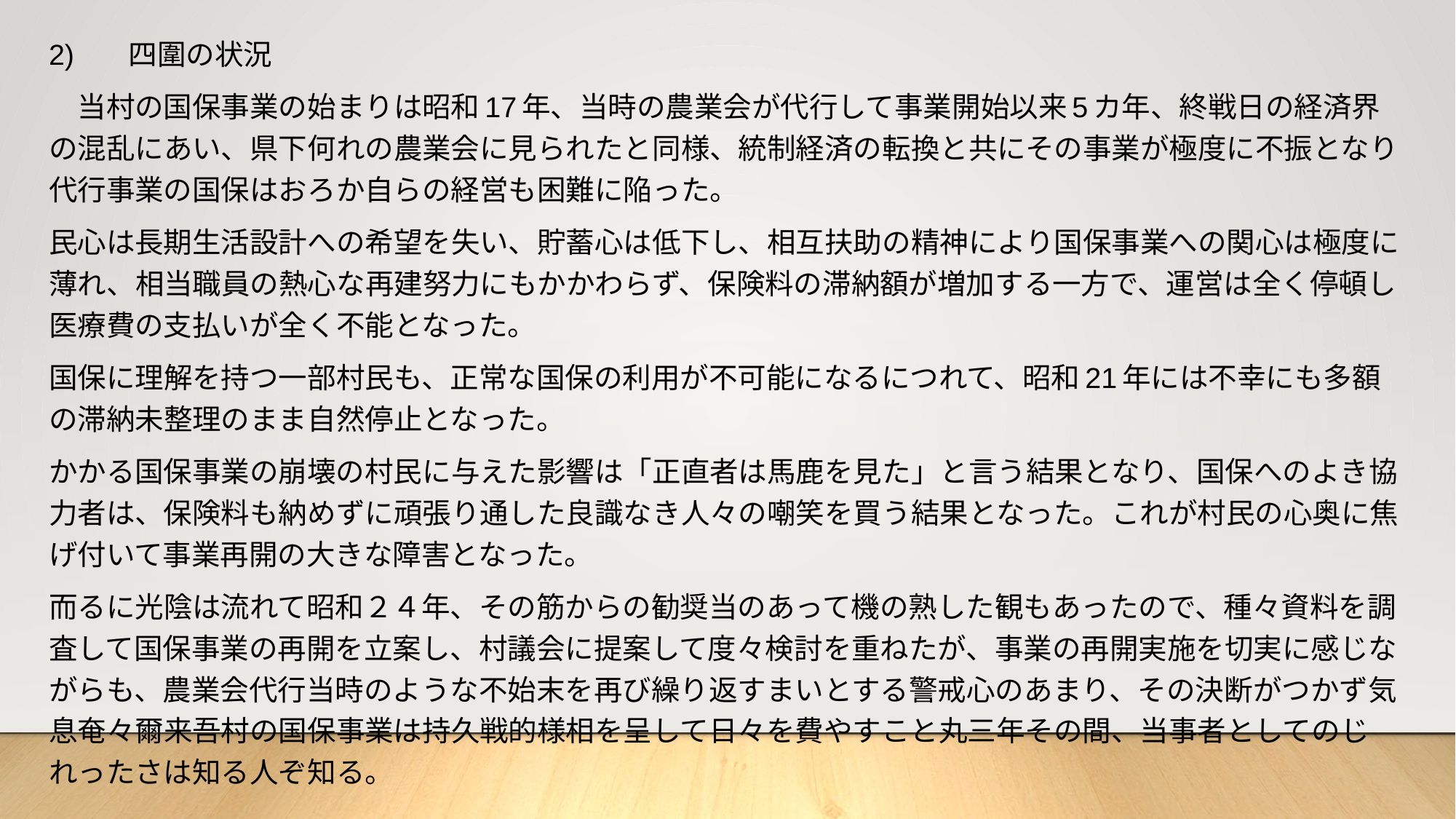

2)	四圍の状況
　当村の国保事業の始まりは昭和17年、当時の農業会が代行して事業開始以来5カ年、終戦日の経済界の混乱にあい、県下何れの農業会に見られたと同様、統制経済の転換と共にその事業が極度に不振となり代行事業の国保はおろか自らの経営も困難に陥った。
民心は長期生活設計への希望を失い、貯蓄心は低下し、相互扶助の精神により国保事業への関心は極度に薄れ、相当職員の熱心な再建努力にもかかわらず、保険料の滞納額が増加する一方で、運営は全く停頓し医療費の支払いが全く不能となった。
国保に理解を持つ一部村民も、正常な国保の利用が不可能になるにつれて、昭和21年には不幸にも多額の滞納未整理のまま自然停止となった。
かかる国保事業の崩壊の村民に与えた影響は「正直者は馬鹿を見た」と言う結果となり、国保へのよき協力者は、保険料も納めずに頑張り通した良識なき人々の嘲笑を買う結果となった。これが村民の心奥に焦げ付いて事業再開の大きな障害となった。
而るに光陰は流れて昭和２４年、その筋からの勧奨当のあって機の熟した観もあったので、種々資料を調査して国保事業の再開を立案し、村議会に提案して度々検討を重ねたが、事業の再開実施を切実に感じながらも、農業会代行当時のような不始末を再び繰り返すまいとする警戒心のあまり、その決断がつかず気息奄々爾来吾村の国保事業は持久戦的様相を呈して日々を費やすこと丸三年その間、当事者としてのじれったさは知る人ぞ知る。